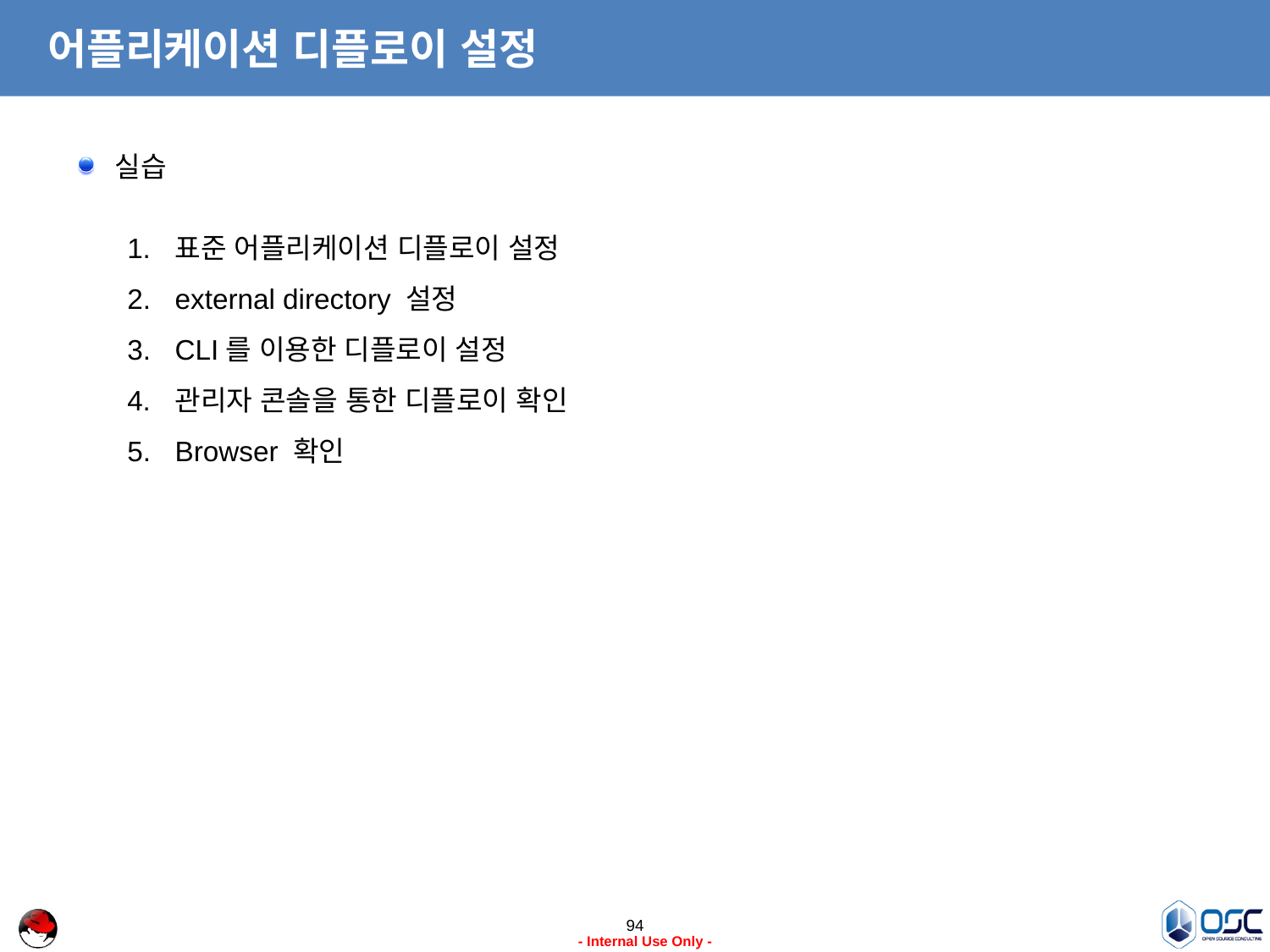

# 어플리케이션 디플로이 설정
실습
표준 어플리케이션 디플로이 설정
external directory 설정
CLI를 이용한 디플로이 설정
관리자 콘솔을 통한 디플로이 확인
Browser 확인